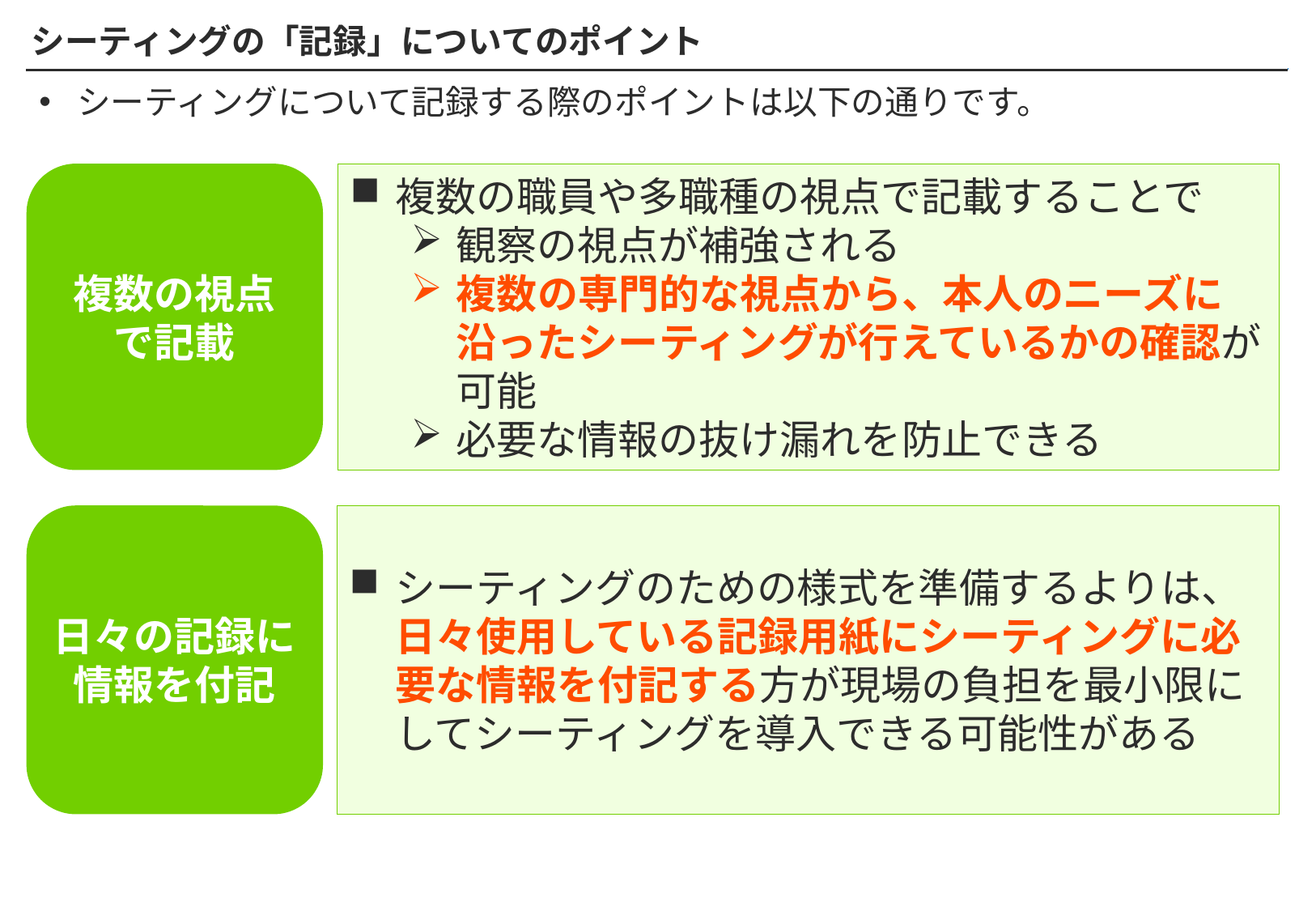

# シーティングの「記録」についてのポイント
シーティングについて記録する際のポイントは以下の通りです。
複数の視点
で記載
複数の職員や多職種の視点で記載することで
観察の視点が補強される
複数の専門的な視点から、本人のニーズに沿ったシーティングが行えているかの確認が可能
必要な情報の抜け漏れを防止できる
日々の記録に情報を付記
シーティングのための様式を準備するよりは、日々使用している記録用紙にシーティングに必要な情報を付記する方が現場の負担を最小限にしてシーティングを導入できる可能性がある